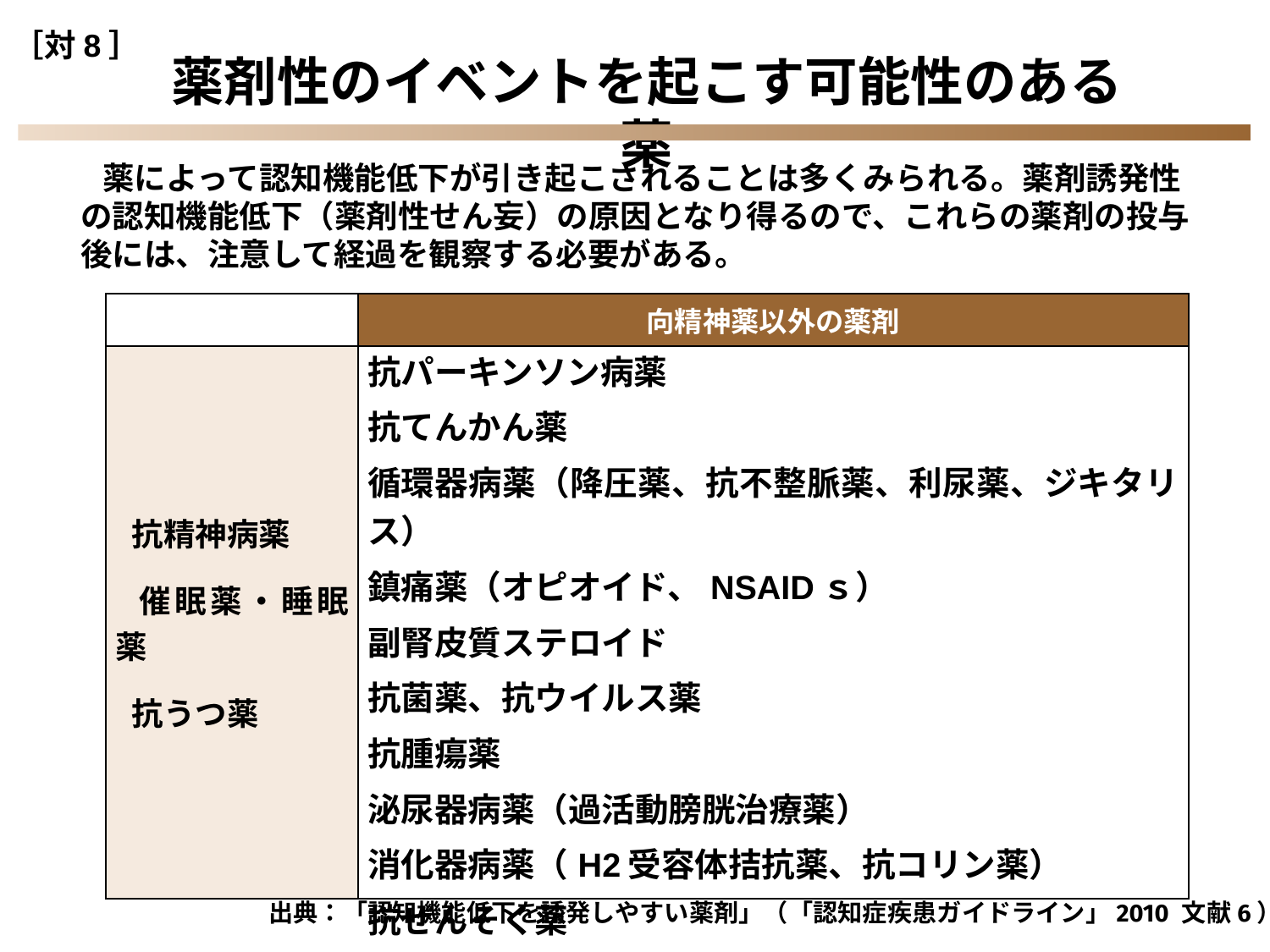

［対8］
薬剤性のイベントを起こす可能性のある薬

  薬によって認知機能低下が引き起こされることは多くみられる。薬剤誘発性の認知機能低下（薬剤性せん妄）の原因となり得るので、これらの薬剤の投与後には、注意して経過を観察する必要がある。

|  | 向精神薬以外の薬剤 |
| --- | --- |
| 抗精神病薬 催眠薬・睡眠薬 抗うつ薬 | 抗パーキンソン病薬 抗てんかん薬 循環器病薬（降圧薬、抗不整脈薬、利尿薬、ジキタリス） 鎮痛薬（オピオイド、NSAIDｓ） 副腎皮質ステロイド 抗菌薬、抗ウイルス薬 抗腫瘍薬 泌尿器病薬（過活動膀胱治療薬） 消化器病薬（H2受容体拮抗薬、抗コリン薬） 抗ぜんそく薬 抗アレルギー薬（抗ヒスタミン薬） |
出典：「認知機能低下を誘発しやすい薬剤」（「認知症疾患ガイドライン」2010 文献6）